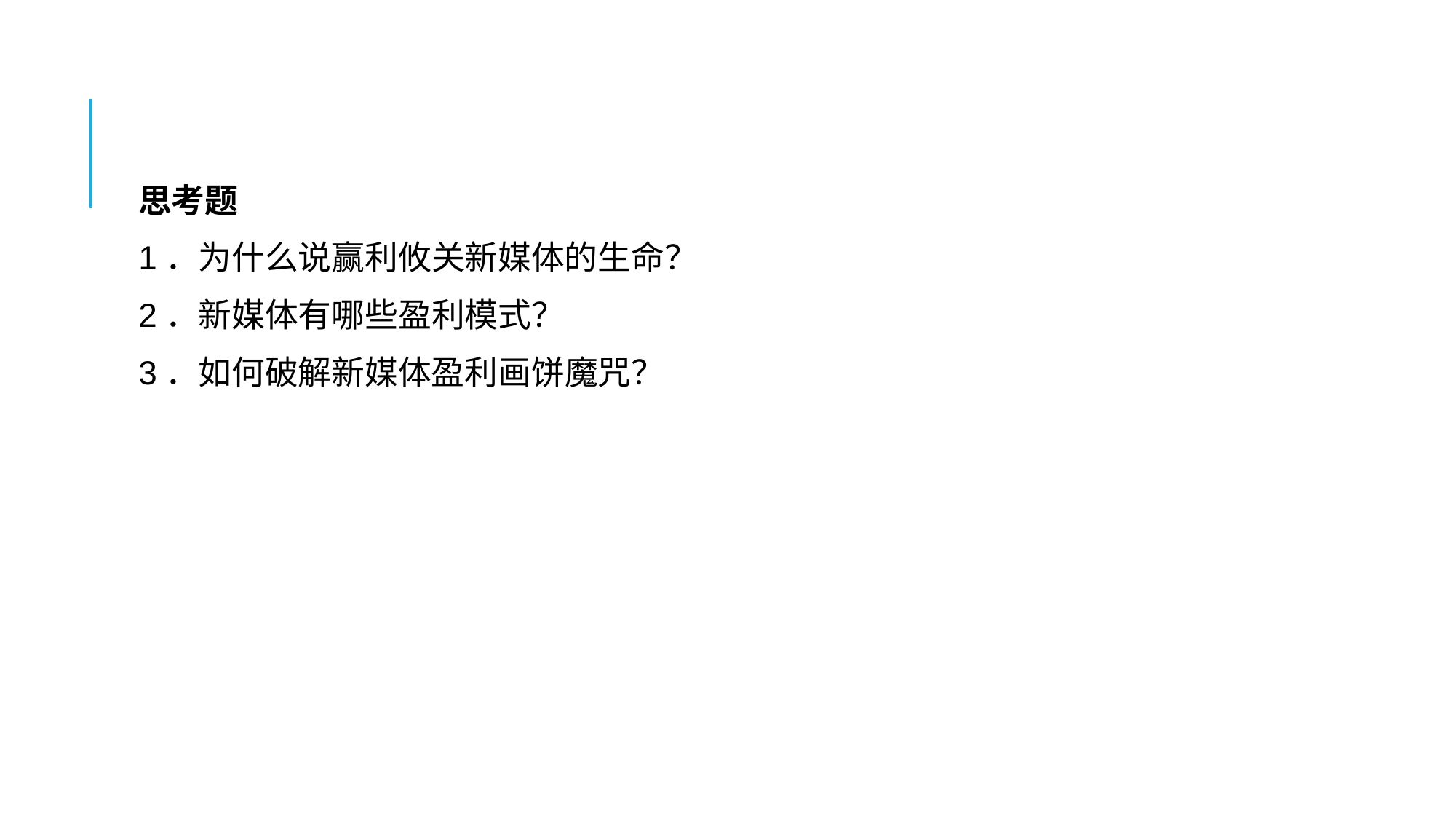

#
思考题
1．为什么说赢利攸关新媒体的生命？
2．新媒体有哪些盈利模式？
3．如何破解新媒体盈利画饼魔咒？